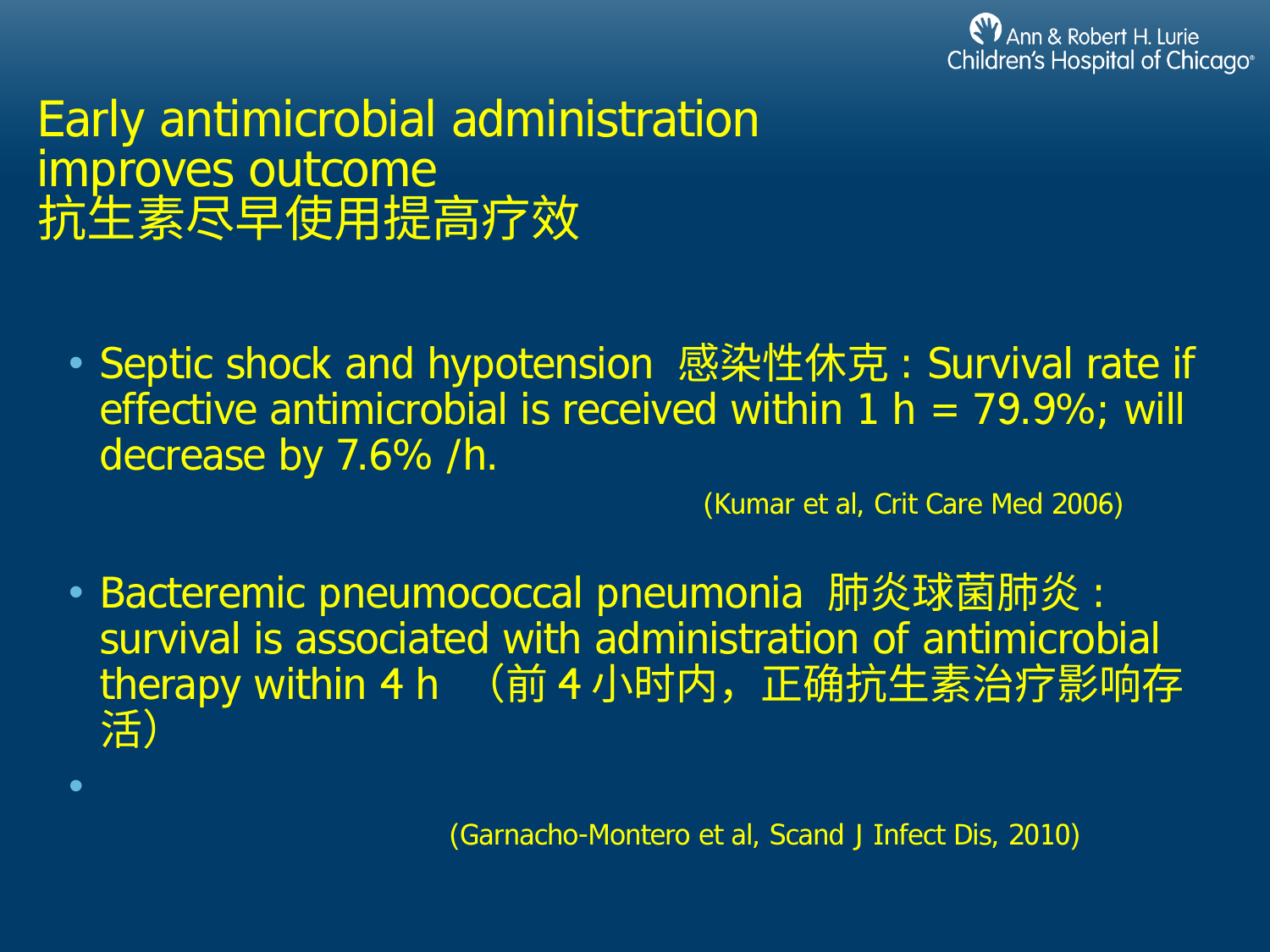

# Early antimicrobial administration improves outcome 抗生素尽早使用提高疗效
Septic shock and hypotension 感染性休克: Survival rate if effective antimicrobial is received within 1 h = 79.9%; will decrease by 7.6% /h.
   					(Kumar et al, Crit Care Med 2006)

Bacteremic pneumococcal pneumonia 肺炎球菌肺炎: survival is associated with administration of antimicrobial therapy within 4 h （前4小时内，正确抗生素治疗影响存活）

			(Garnacho-Montero et al, Scand J Infect Dis, 2010)